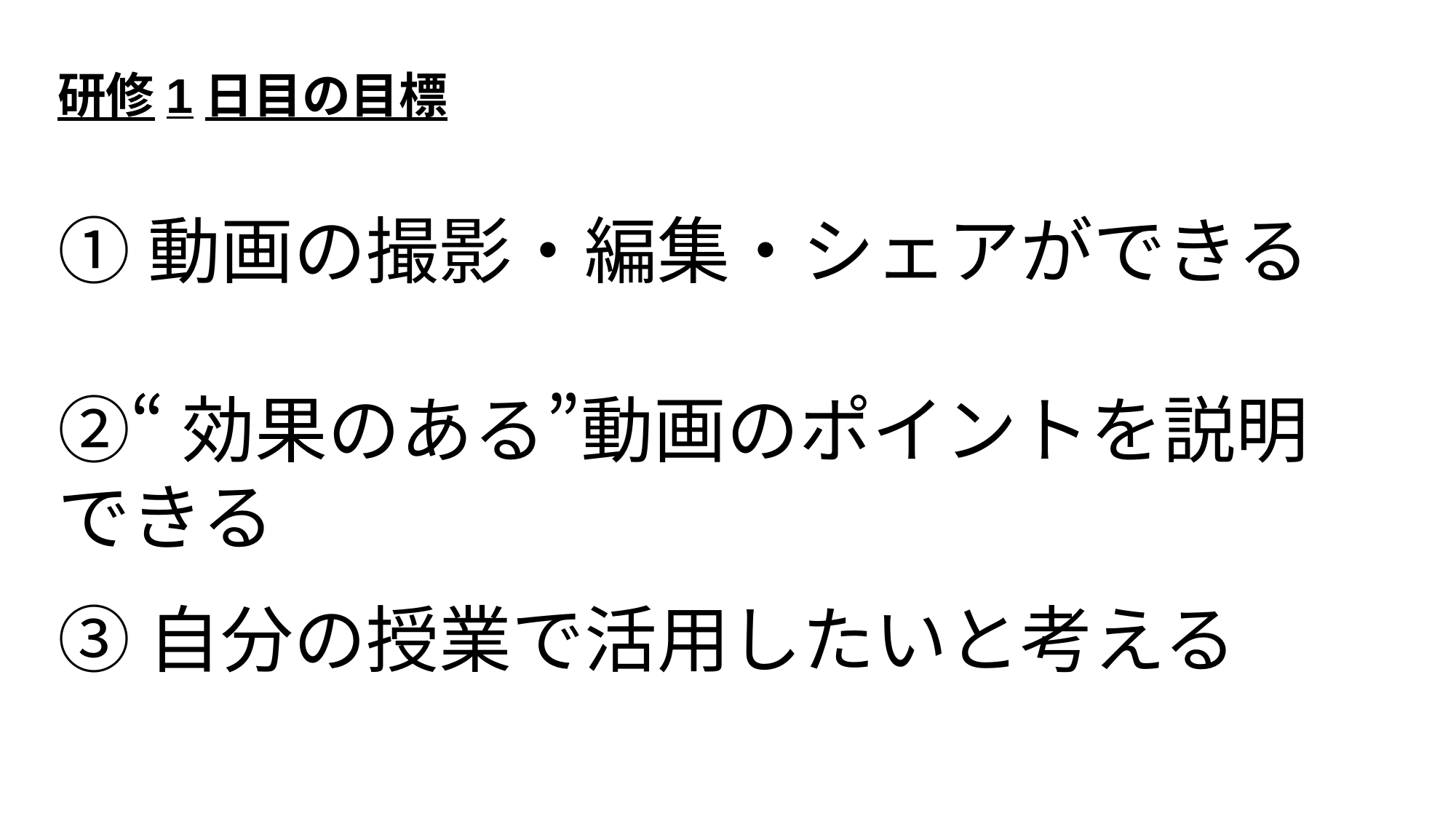

研修1日目の目標
①動画の撮影・編集・シェアができる
②“効果のある”動画のポイントを説明できる
③自分の授業で活用したいと考える